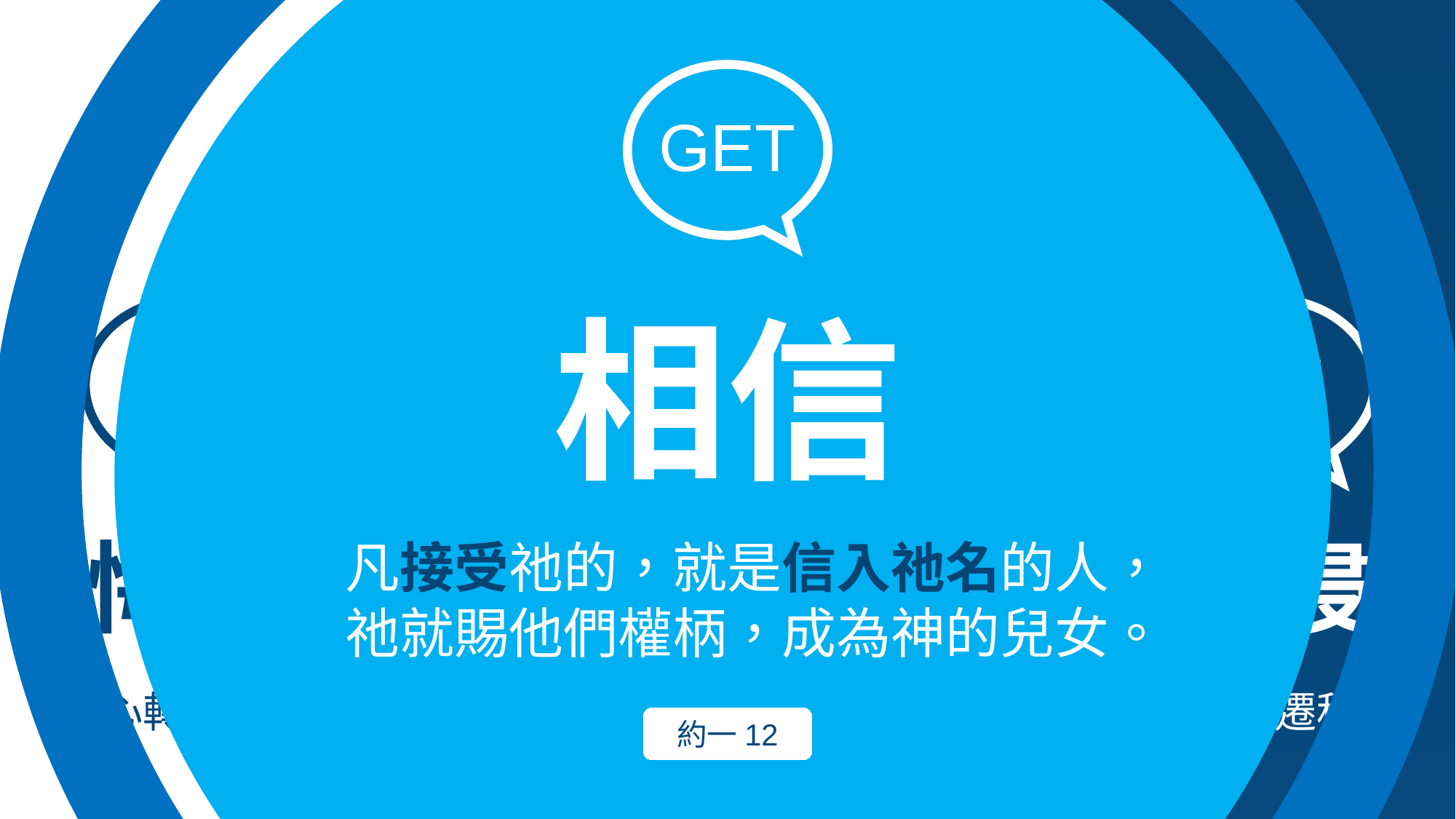

GET
相信

悔改

YES
接受

OH！
受浸
凡接受祂的，就是信入祂名的人，祂就賜他們權柄，成為神的兒女。
祂乃是靈，你接受就行，
祂願進來作你生命。
心轉向主
口裡承認
身體遷移
靈裡接受
約一12